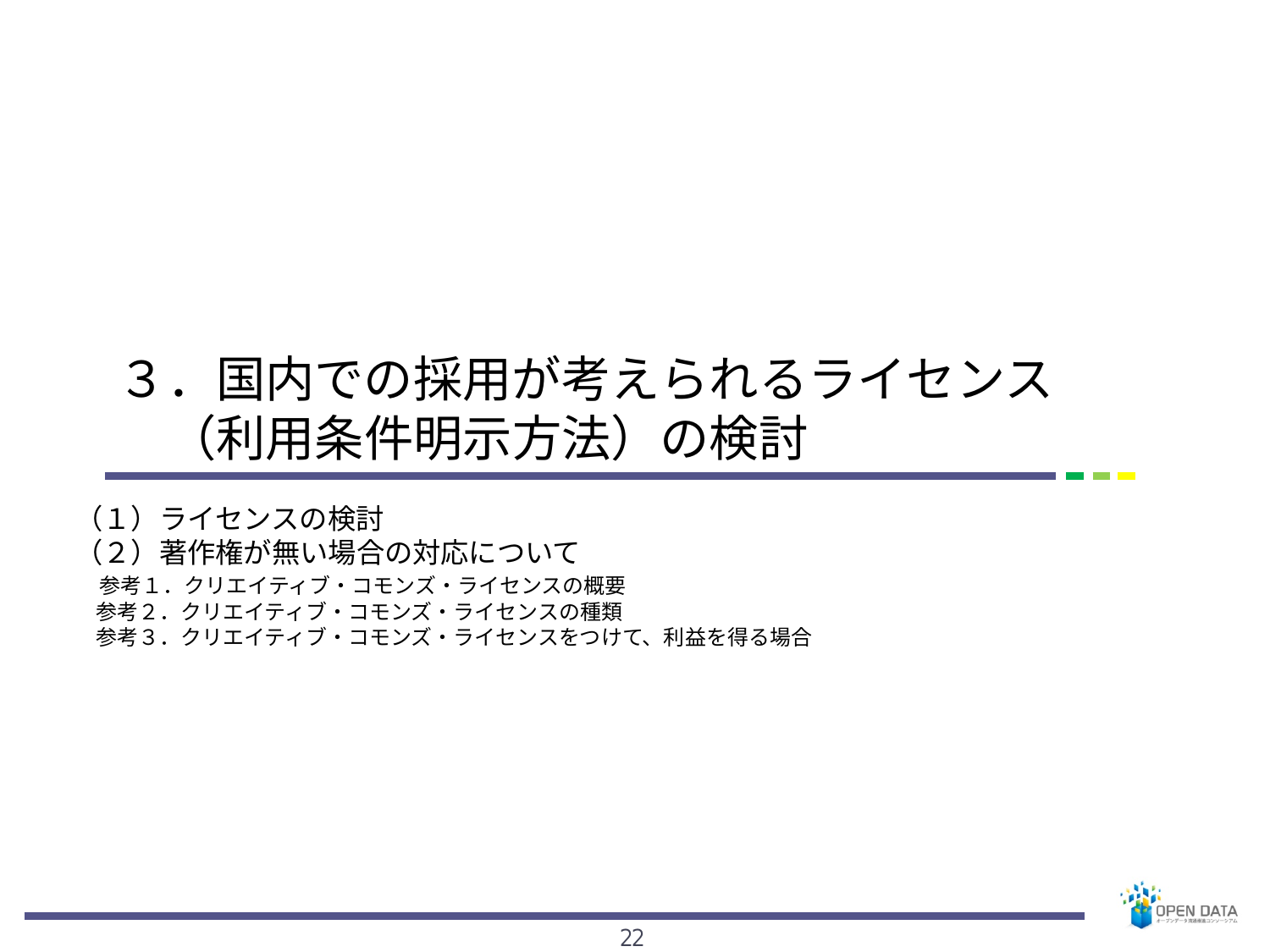

# ３．国内での採用が考えられるライセンス 　（利用条件明示方法）の検討
（１）ライセンスの検討
（２）著作権が無い場合の対応について
　参考１．クリエイティブ・コモンズ・ライセンスの概要
　参考２．クリエイティブ・コモンズ・ライセンスの種類
　参考３．クリエイティブ・コモンズ・ライセンスをつけて、利益を得る場合
22